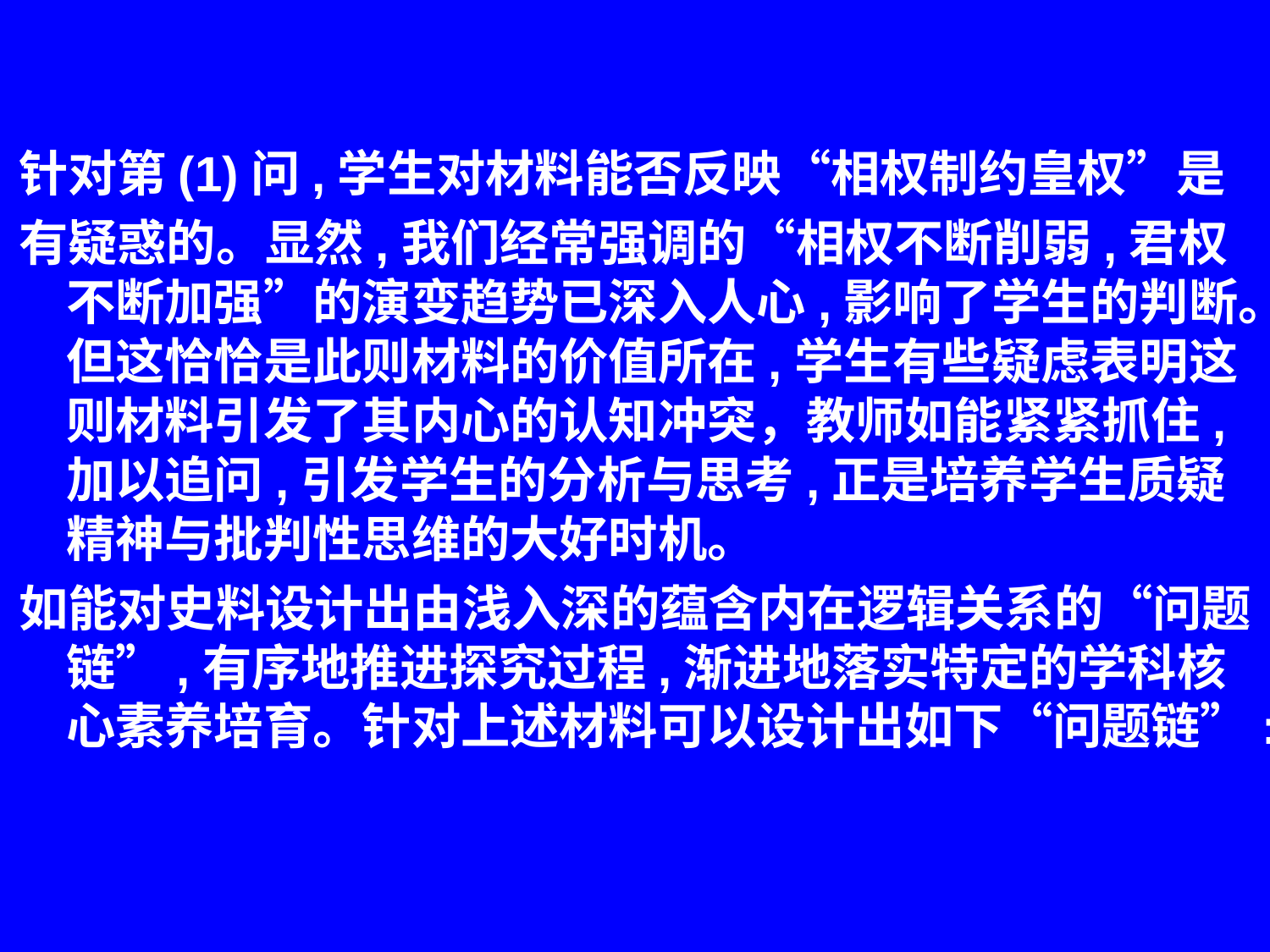

#
针对第(1)问,学生对材料能否反映“相权制约皇权”是
有疑惑的。显然,我们经常强调的“相权不断削弱,君权不断加强”的演变趋势已深入人心,影响了学生的判断。但这恰恰是此则材料的价值所在,学生有些疑虑表明这则材料引发了其内心的认知冲突，教师如能紧紧抓住,加以追问,引发学生的分析与思考,正是培养学生质疑精神与批判性思维的大好时机。
如能对史料设计出由浅入深的蕴含内在逻辑关系的“问题链”,有序地推进探究过程,渐进地落实特定的学科核心素养培育。针对上述材料可以设计出如下“问题链”: